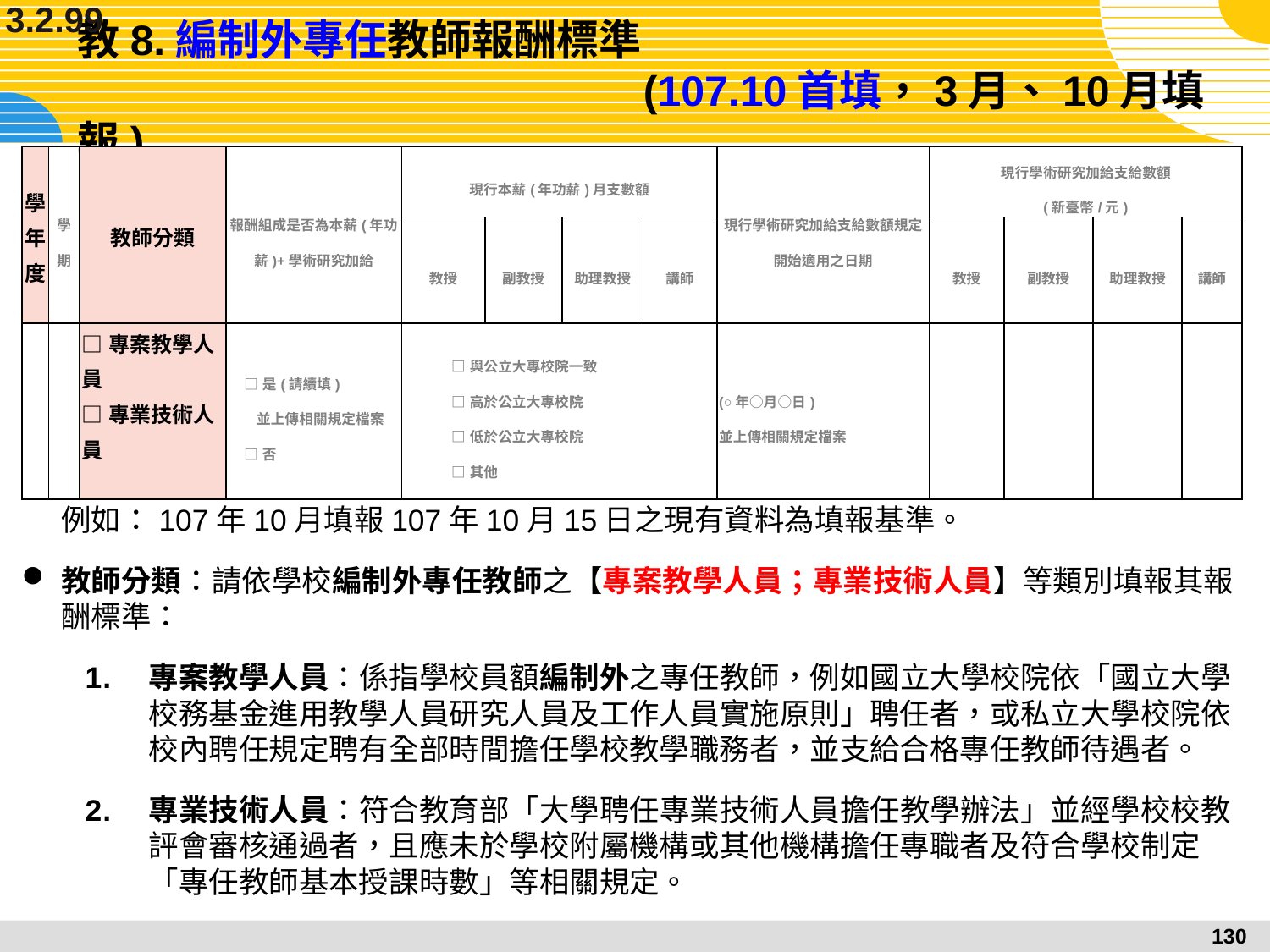

3.2.99
# 教8.編制外專任教師報酬標準								     (107.10首填，3月、10月填報)
| 學年度 | 學期 | 教師分類 | 報酬組成是否為本薪(年功薪)+學術研究加給 | 現行本薪(年功薪)月支數額 |  |  |  | 現行學術研究加給支給數額規定開始適用之日期 | 現行學術研究加給支給數額 (新臺幣/元) |  |  |  |
| --- | --- | --- | --- | --- | --- | --- | --- | --- | --- | --- | --- | --- |
|  |  |  |  | 教授 | 副教授 | 助理教授 | 講師 |  | 教授 | 副教授 | 助理教授 | 講師 |
|  |  | □專案教學人員 □專業技術人員 | □是(請續填) 並上傳相關規定檔案 □否 | □與公立大專校院一致 □高於公立大專校院 □低於公立大專校院 □其他 |  |  |  | (○年○月○日) 並上傳相關規定檔案 |  |  |  |  |
【 107.10期-新增表冊欄位說明】
學年度：學校每年3月、10月填報，並以3月15日、10月15日為資料調查基準日，例如：107年10月填報107年10月15日之現有資料為填報基準。
教師分類：請依學校編制外專任教師之【專案教學人員；專業技術人員】等類別填報其報酬標準：
專案教學人員：係指學校員額編制外之專任教師，例如國立大學校院依「國立大學校務基金進用教學人員研究人員及工作人員實施原則」聘任者，或私立大學校院依校內聘任規定聘有全部時間擔任學校教學職務者，並支給合格專任教師待遇者。
專業技術人員：符合教育部「大學聘任專業技術人員擔任教學辦法」並經學校校教評會審核通過者，且應未於學校附屬機構或其他機構擔任專職者及符合學校制定「專任教師基本授課時數」等相關規定。